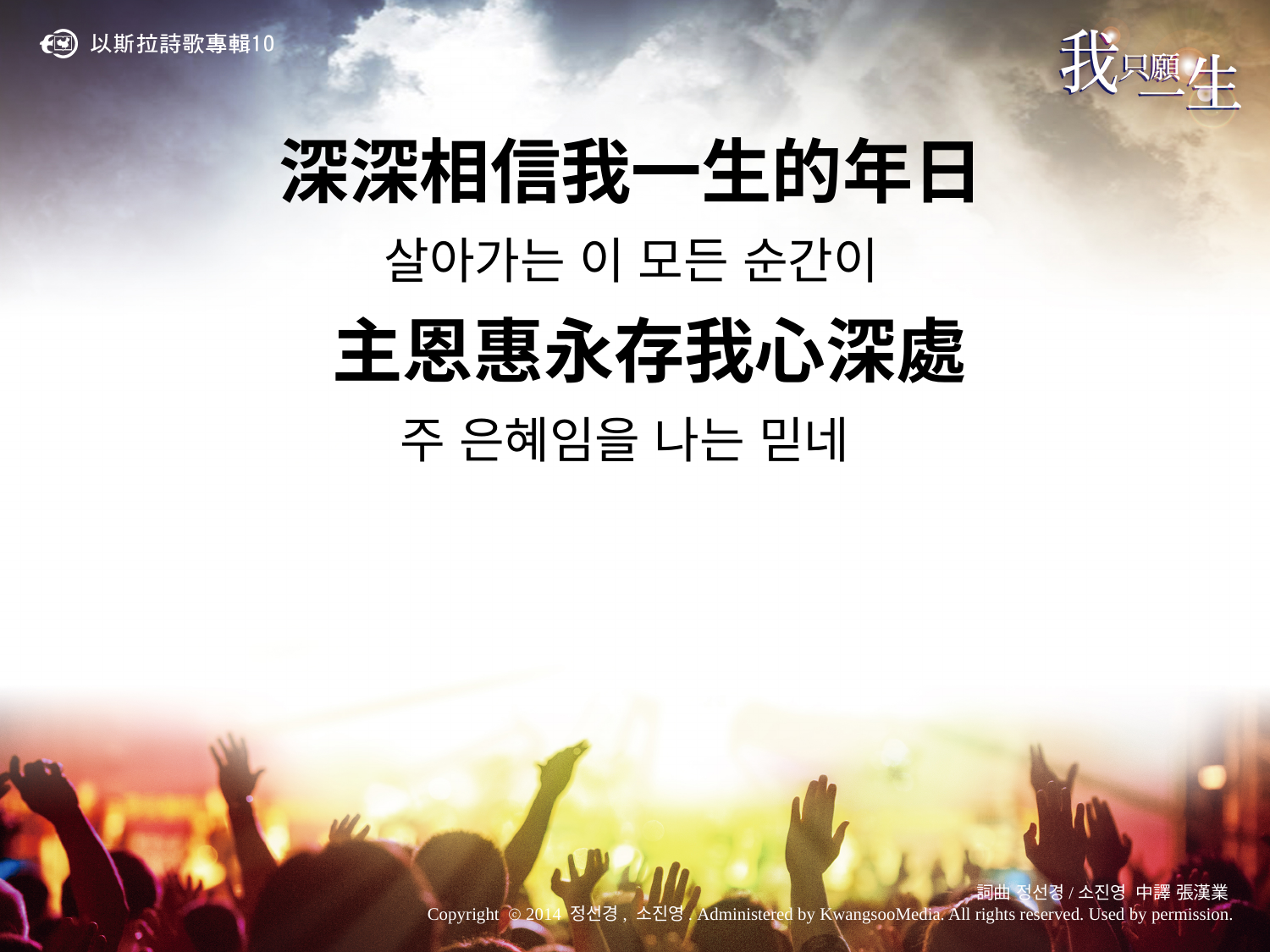

深深相信我一生的年日
살아가는 이 모든 순간이
 主恩惠永存我心深處
주 은혜임을 나는 믿네
詞曲 정선경/소진영  中譯 張漢業
Copyright  ⓒ 2014 정선경, 소진영. Administered by KwangsooMedia. All rights reserved. Used by permission.